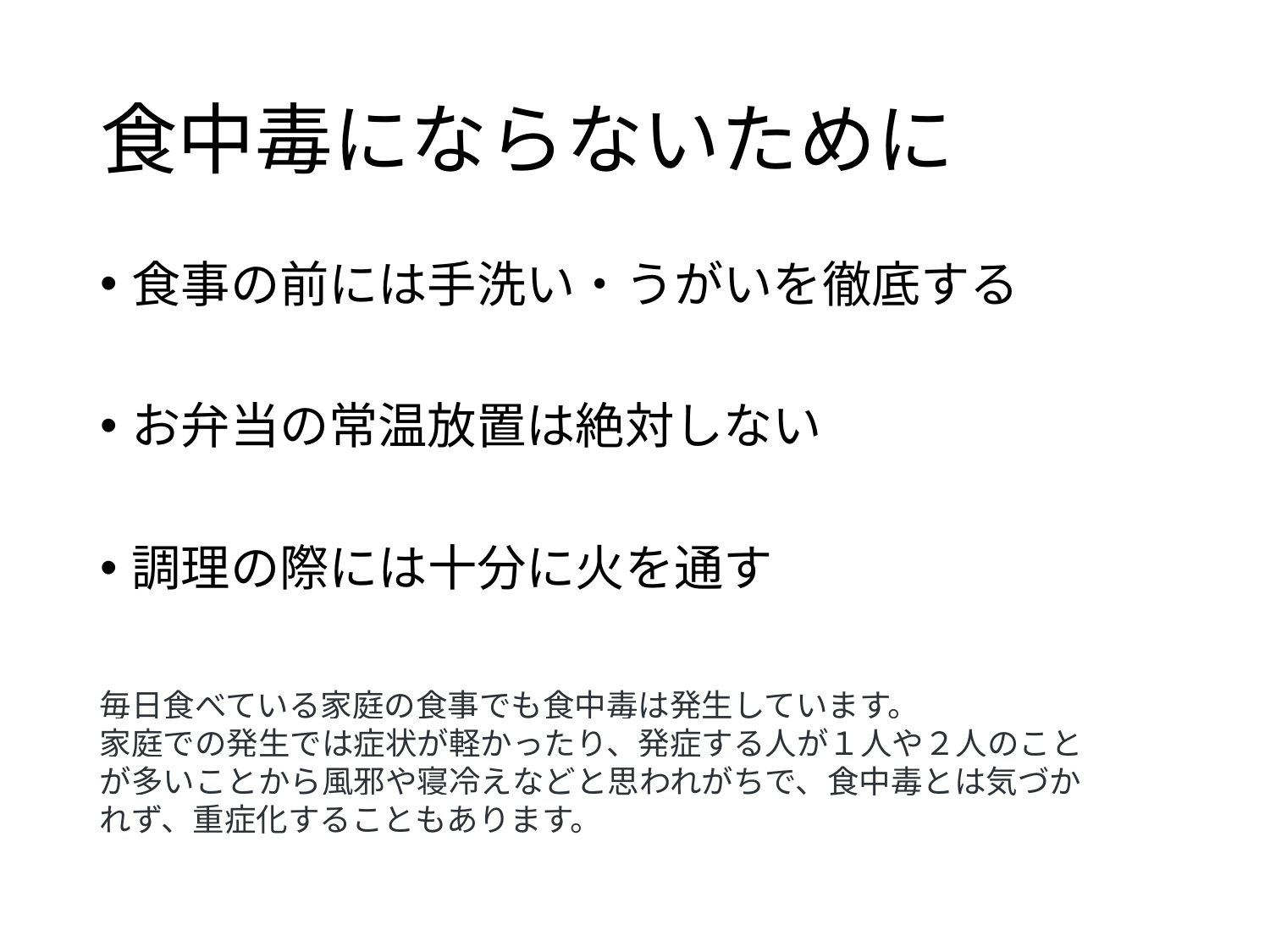

# 食中毒にならないために
食事の前には手洗い・うがいを徹底する

お弁当の常温放置は絶対しない

調理の際には十分に火を通す
毎日食べている家庭の食事でも食中毒は発生しています。
家庭での発生では症状が軽かったり、発症する人が１人や２人のことが多いことから風邪や寝冷えなどと思われがちで、食中毒とは気づかれず、重症化することもあります。